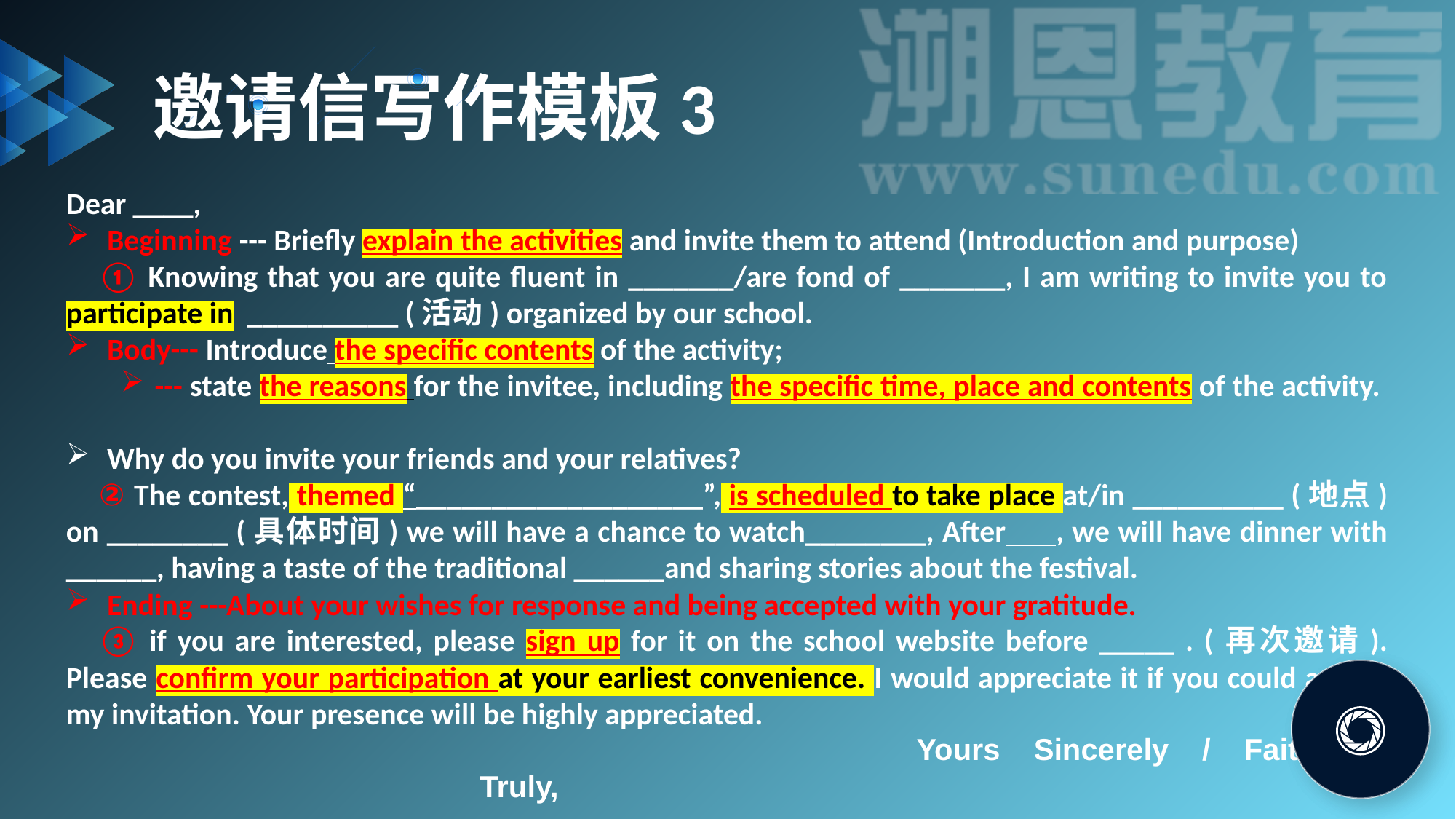

邀请信写作模板3

Dear ____,
Beginning --- Briefly explain the activities and invite them to attend (Introduction and purpose)
① Knowing that you are quite fluent in _______/are fond of _______, I am writing to invite you to participate in  __________ (活动) organized by our school.
Body--- Introduce the specific contents of the activity;
--- state the reasons for the invitee, including the specific time, place and contents of the activity.
Why do you invite your friends and your relatives?
 ② The contest, themed “___________________”, is scheduled to take place at/in __________ (地点) on ________ (具体时间) we will have a chance to watch________, After      , we will have dinner with ______, having a taste of the traditional ______and sharing stories about the festival.
Ending ---About your wishes for response and being accepted with your gratitude.
③ if you are interested, please sign up for it on the school website before _____ . (再次邀请). Please confirm your participation at your earliest convenience. I would appreciate it if you could accept my invitation. Your presence will be highly appreciated.
				Yours Sincerely / Faithfully/ Truly,
					________________